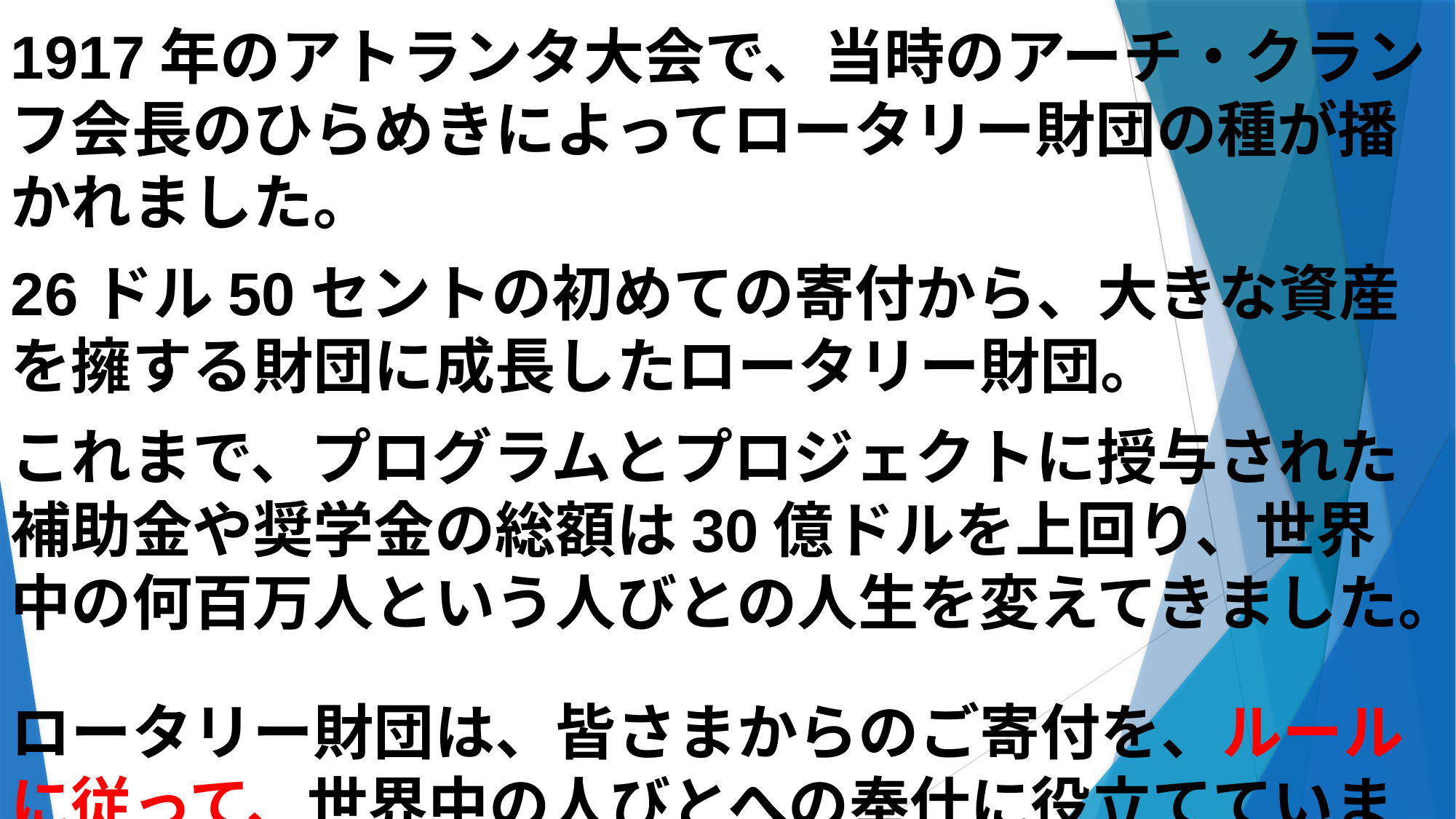

1917年のアトランタ大会で、当時のアーチ・クランフ会長のひらめきによってロータリー財団の種が播かれました。
26ドル50セントの初めての寄付から、大きな資産を擁する財団に成長したロータリー財団。
これまで、プログラムとプロジェクトに授与された補助金や奨学金の総額は30億ドルを上回り、世界中の何百万人という人びとの人生を変えてきました。

ロータリー財団は、皆さまからのご寄付を、ルールに従って、世界中の人びとへの奉仕に役立てています。